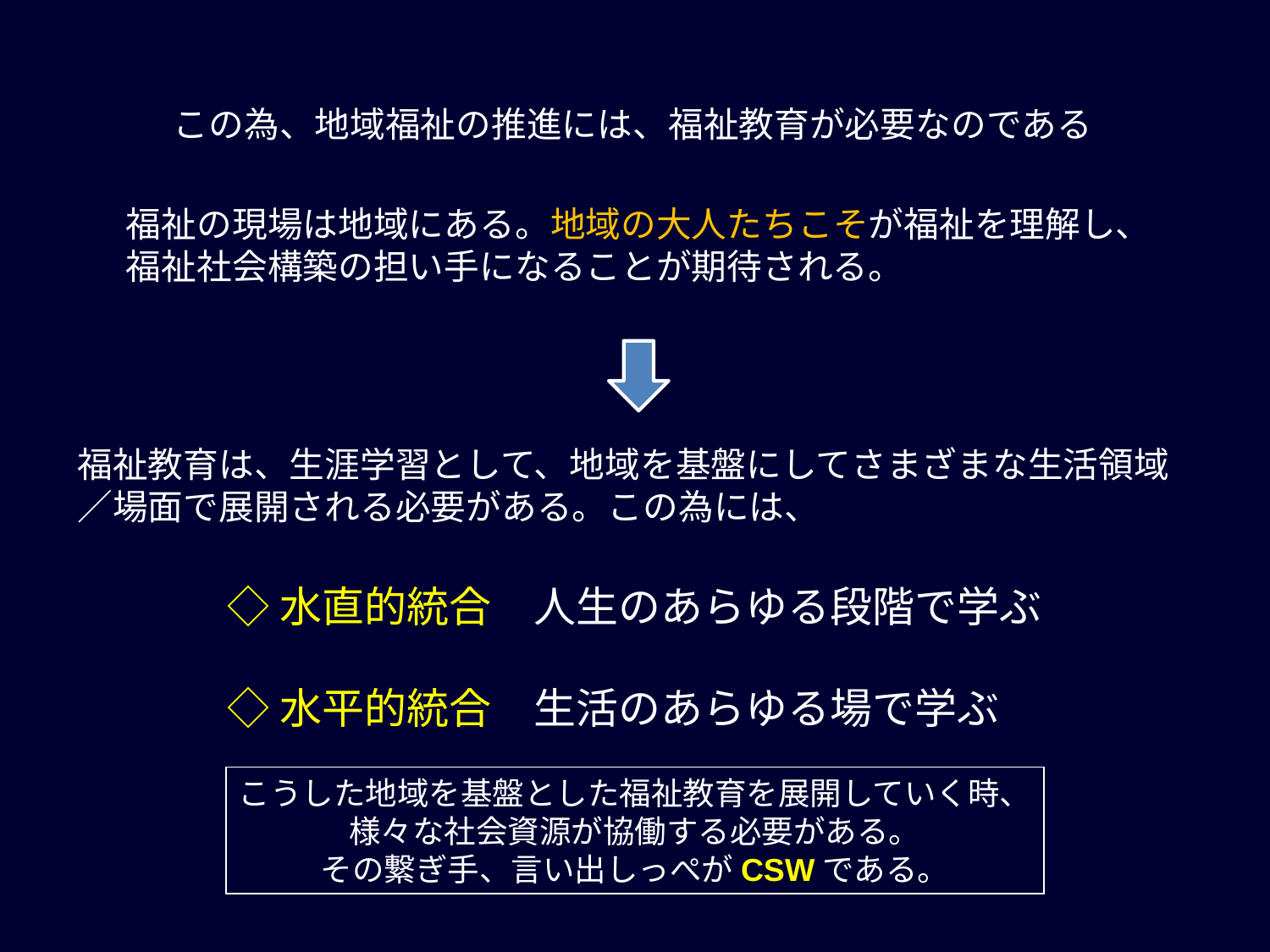

この為、地域福祉の推進には、福祉教育が必要なのである
福祉の現場は地域にある。地域の大人たちこそが福祉を理解し、
福祉社会構築の担い手になることが期待される。

福祉教育は、生涯学習として、地域を基盤にしてさまざまな生活領域／場面で展開される必要がある。この為には、
◇水直的統合　人生のあらゆる段階で学ぶ

◇水平的統合　生活のあらゆる場で学ぶ
こうした地域を基盤とした福祉教育を展開していく時、
様々な社会資源が協働する必要がある。
その繋ぎ手、言い出しっぺがCSWである。